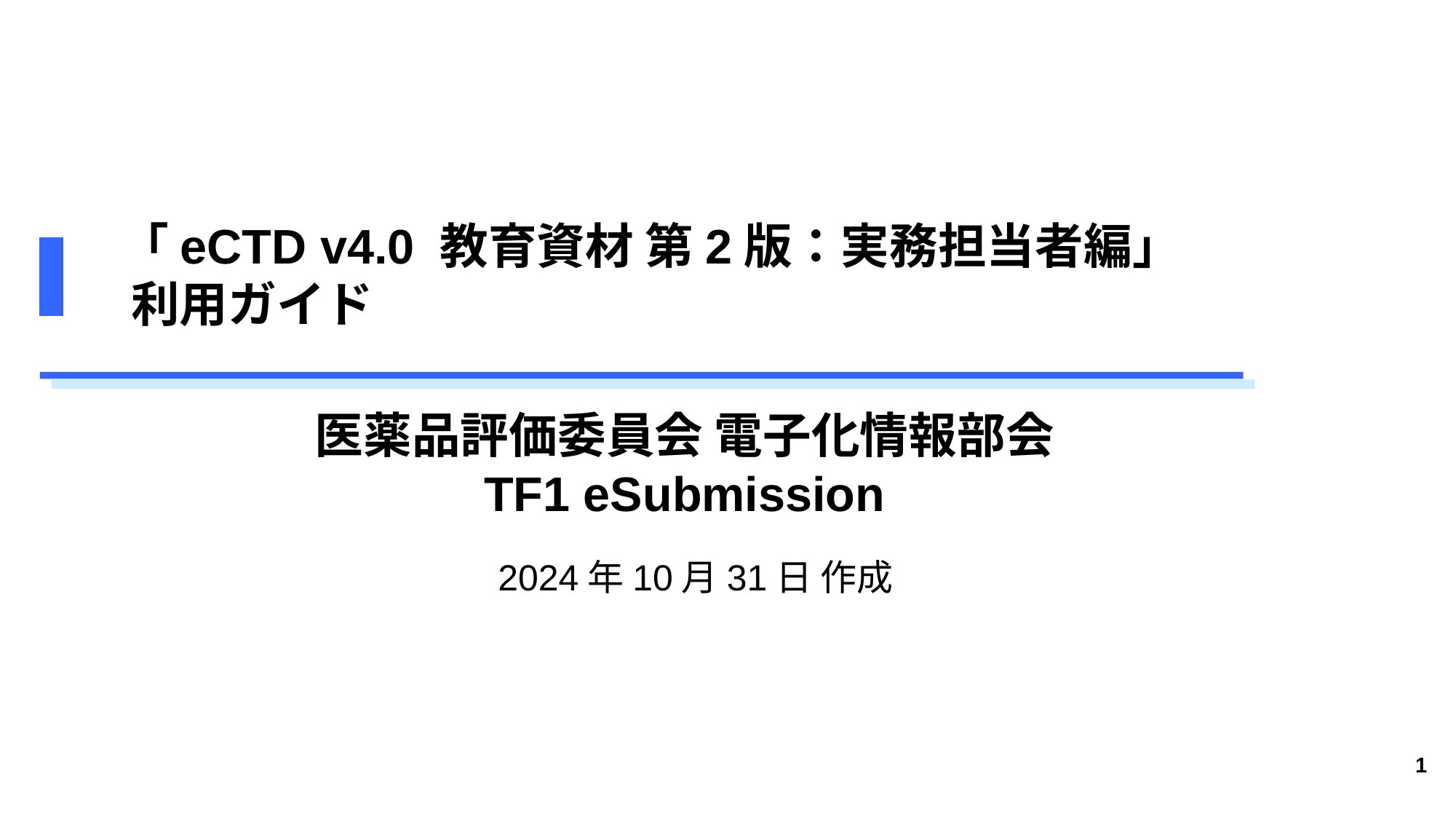

# 「eCTD v4.0 教育資材 第2版：実務担当者編」 利用ガイド
医薬品評価委員会 電子化情報部会
TF1 eSubmission

2024年10月31日 作成
1